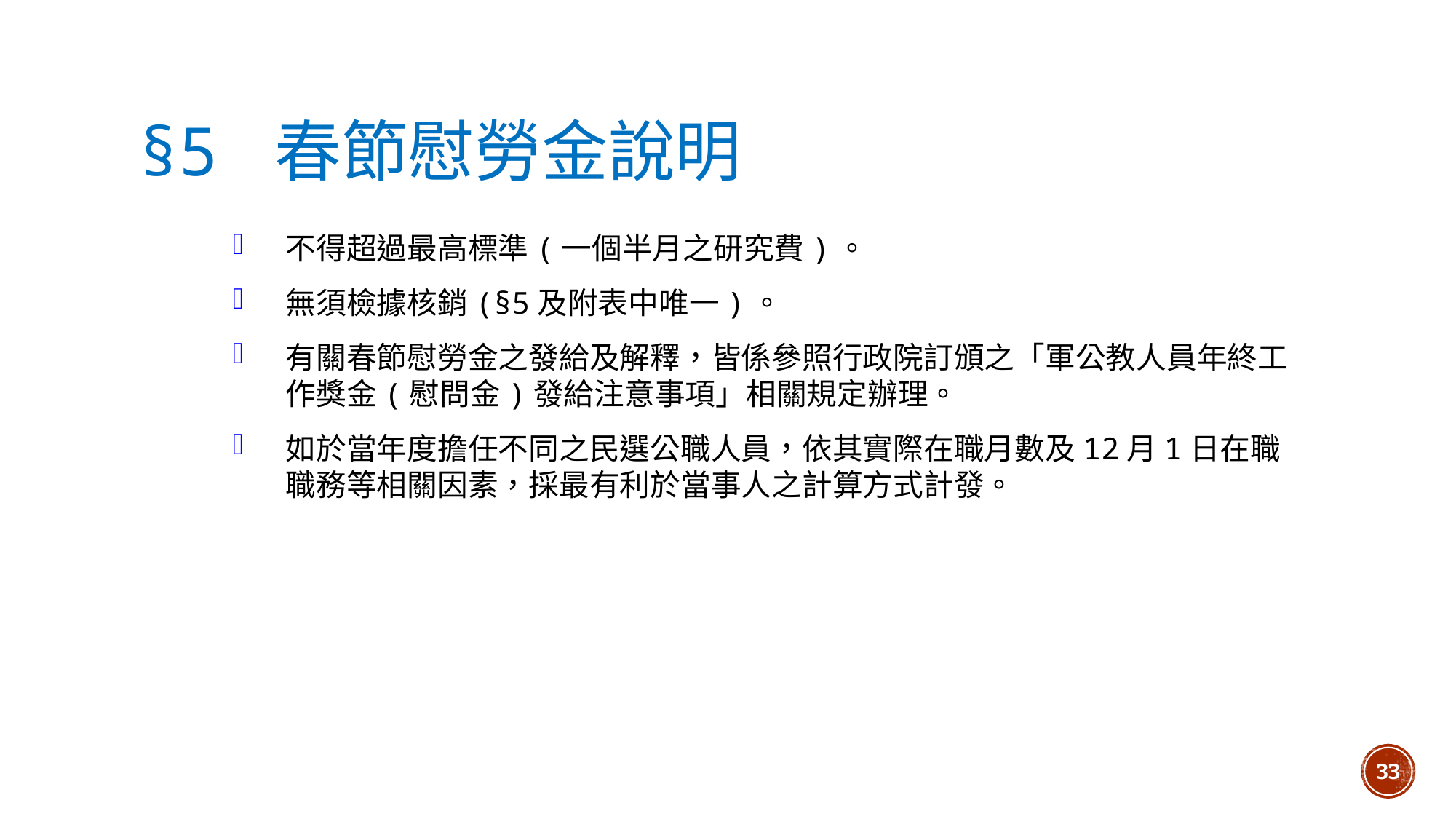

# §5 春節慰勞金說明
不得超過最高標準(一個半月之研究費)。
無須檢據核銷(§5及附表中唯一)。
有關春節慰勞金之發給及解釋，皆係參照行政院訂頒之「軍公教人員年終工作獎金(慰問金)發給注意事項」相關規定辦理。
如於當年度擔任不同之民選公職人員，依其實際在職月數及12月1日在職職務等相關因素，採最有利於當事人之計算方式計發。

33